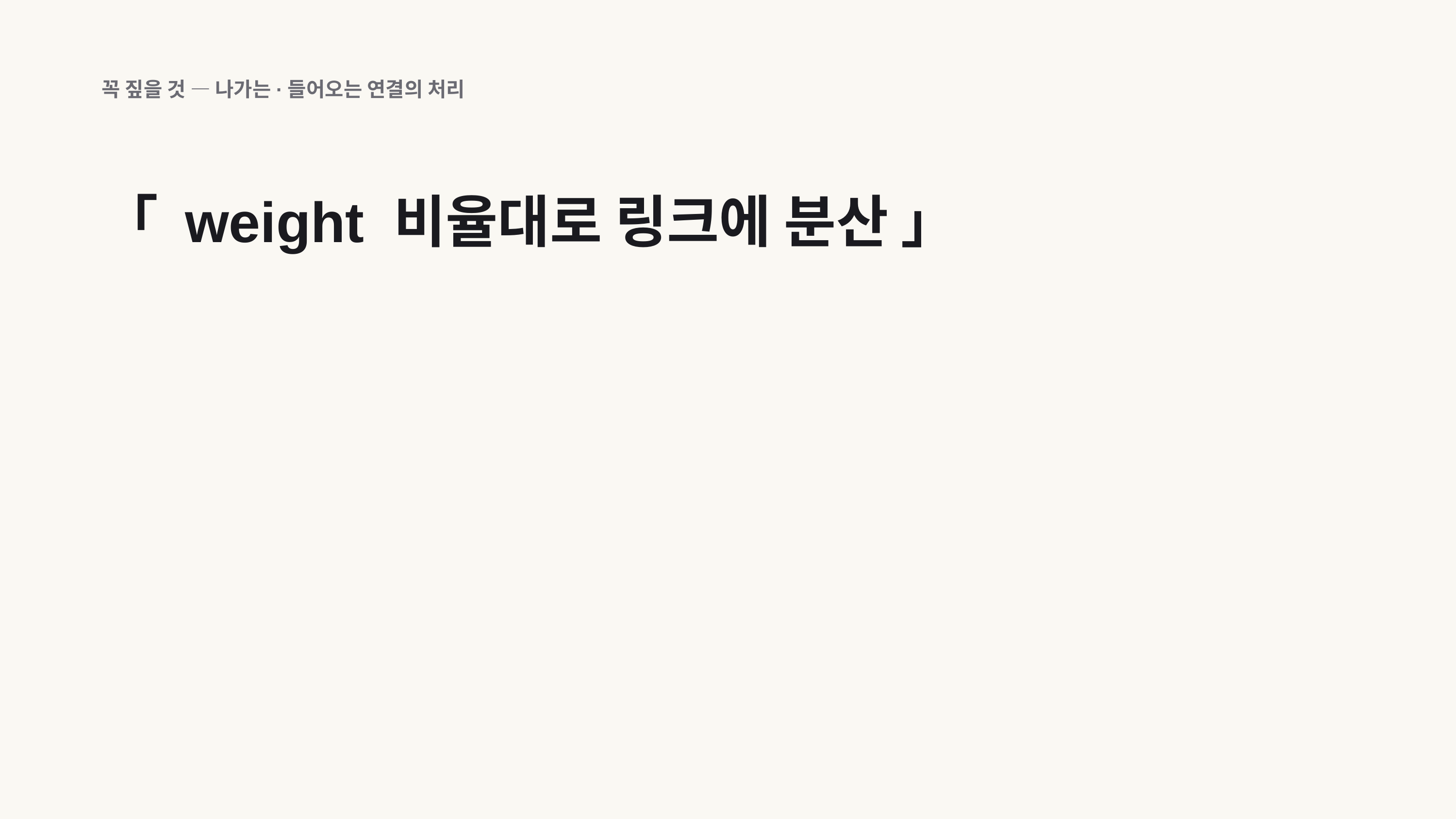

꼭 짚을 것 — 나가는·들어오는 연결의 처리
「 weight 비율대로 링크에 분산 」